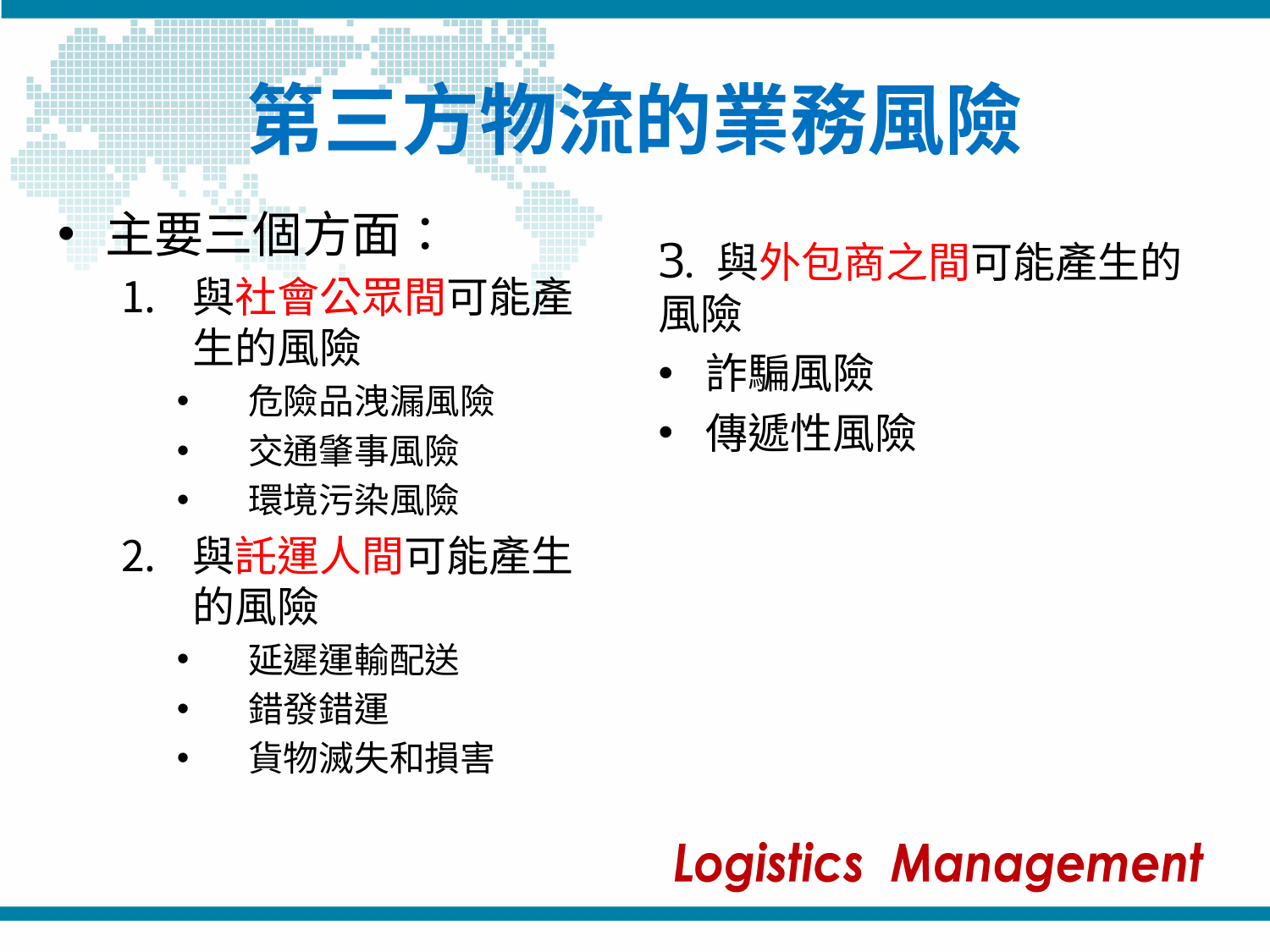

# 第三方物流的業務風險
主要三個方面：
與社會公眾間可能產生的風險
危險品洩漏風險
交通肇事風險
環境污染風險
與託運人間可能產生的風險
延遲運輸配送
錯發錯運
貨物滅失和損害

3. 與外包商之間可能產生的風險
詐騙風險
傳遞性風險